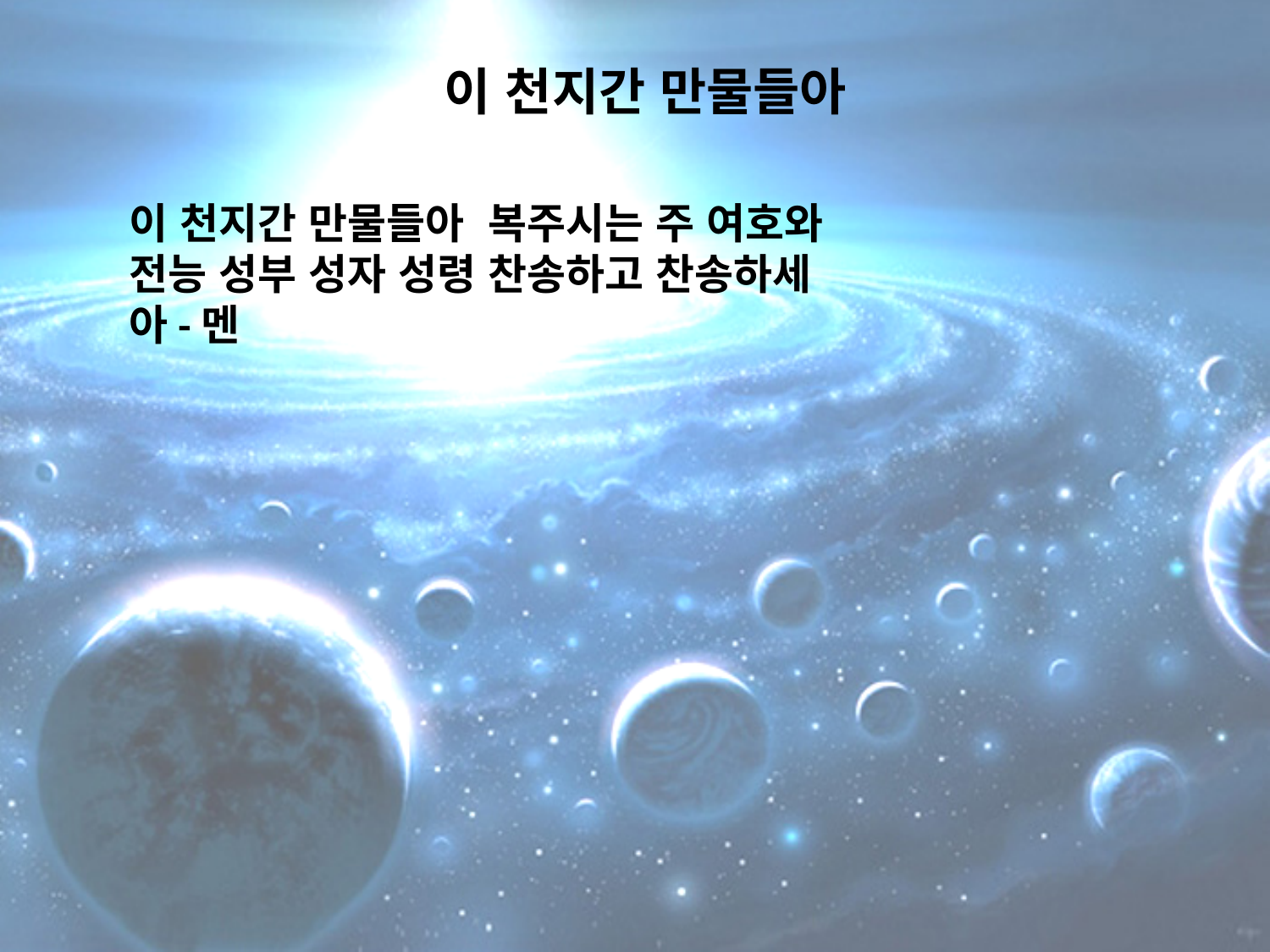

# 이 천지간 만물들아
이 천지간 만물들아  복주시는 주 여호와
전능 성부 성자 성령 찬송하고 찬송하세
아-멘